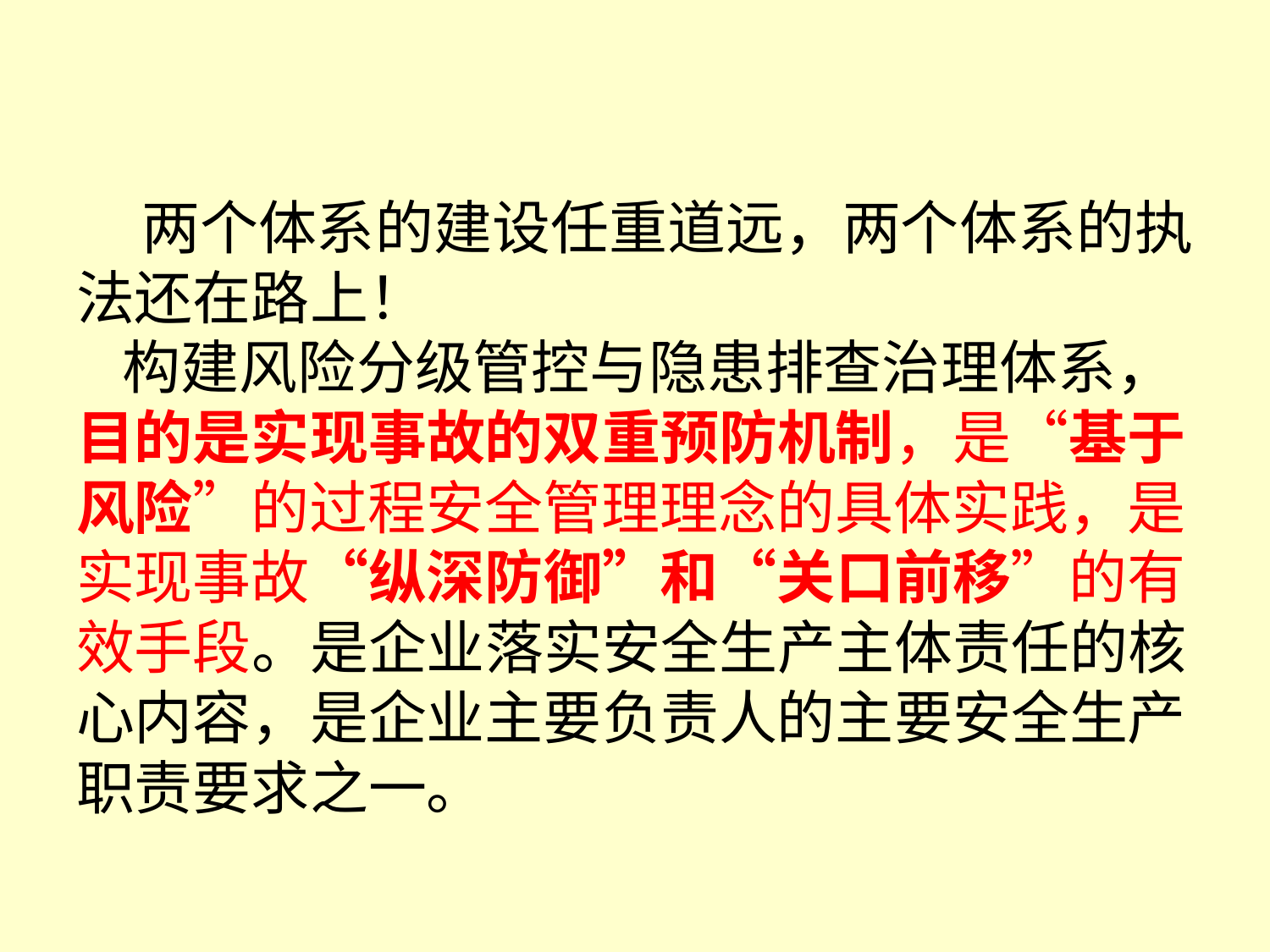

# 两个体系的建设任重道远，两个体系的执法还在路上！ 构建风险分级管控与隐患排查治理体系，目的是实现事故的双重预防机制，是“基于风险”的过程安全管理理念的具体实践，是实现事故“纵深防御”和“关口前移”的有效手段。是企业落实安全生产主体责任的核心内容，是企业主要负责人的主要安全生产职责要求之一。